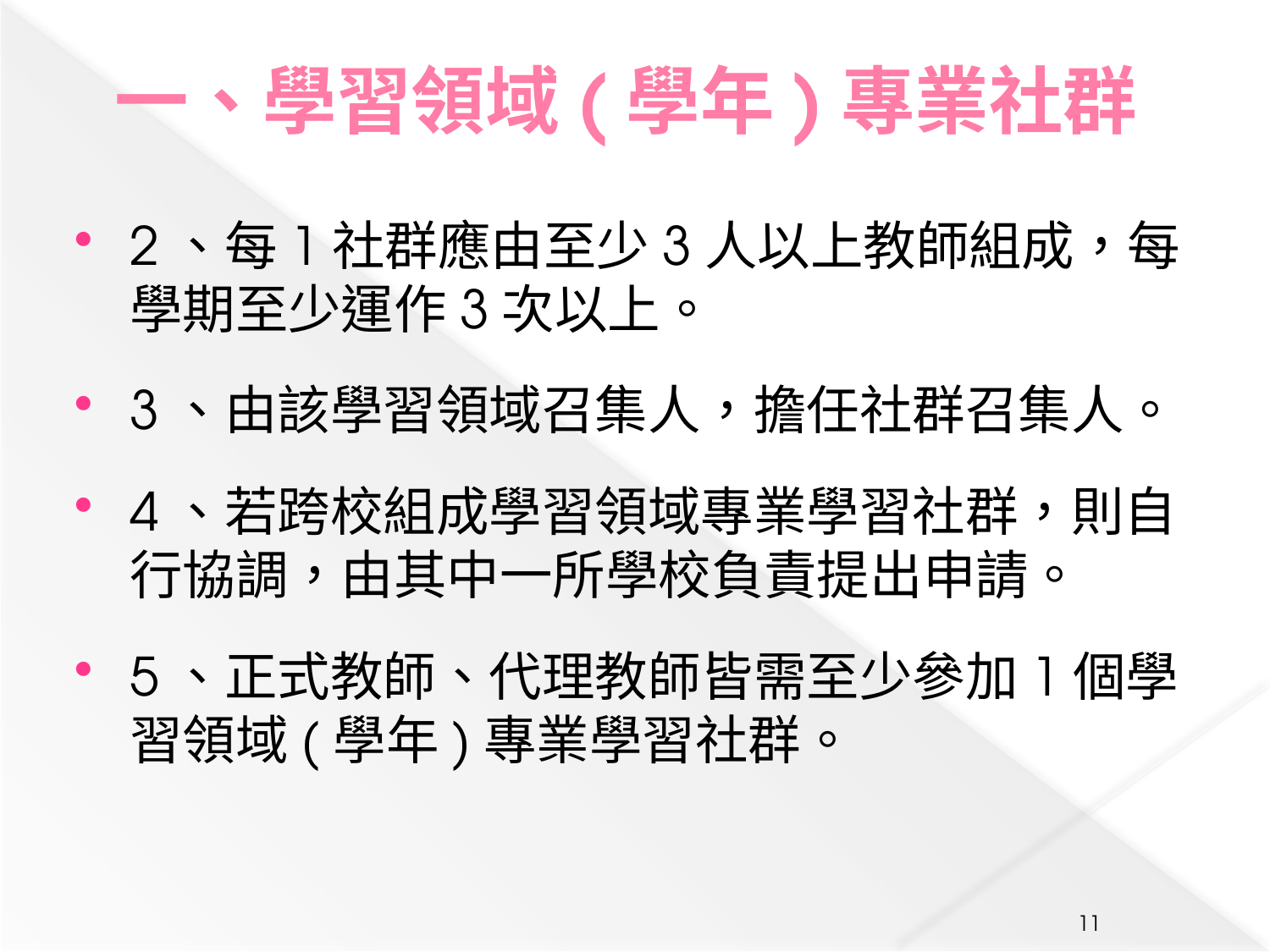

# 一、學習領域(學年)專業社群
2、每1社群應由至少3人以上教師組成，每學期至少運作3次以上。

3、由該學習領域召集人，擔任社群召集人。

4、若跨校組成學習領域專業學習社群，則自行協調，由其中一所學校負責提出申請。

5、正式教師、代理教師皆需至少參加1個學習領域(學年)專業學習社群。

11